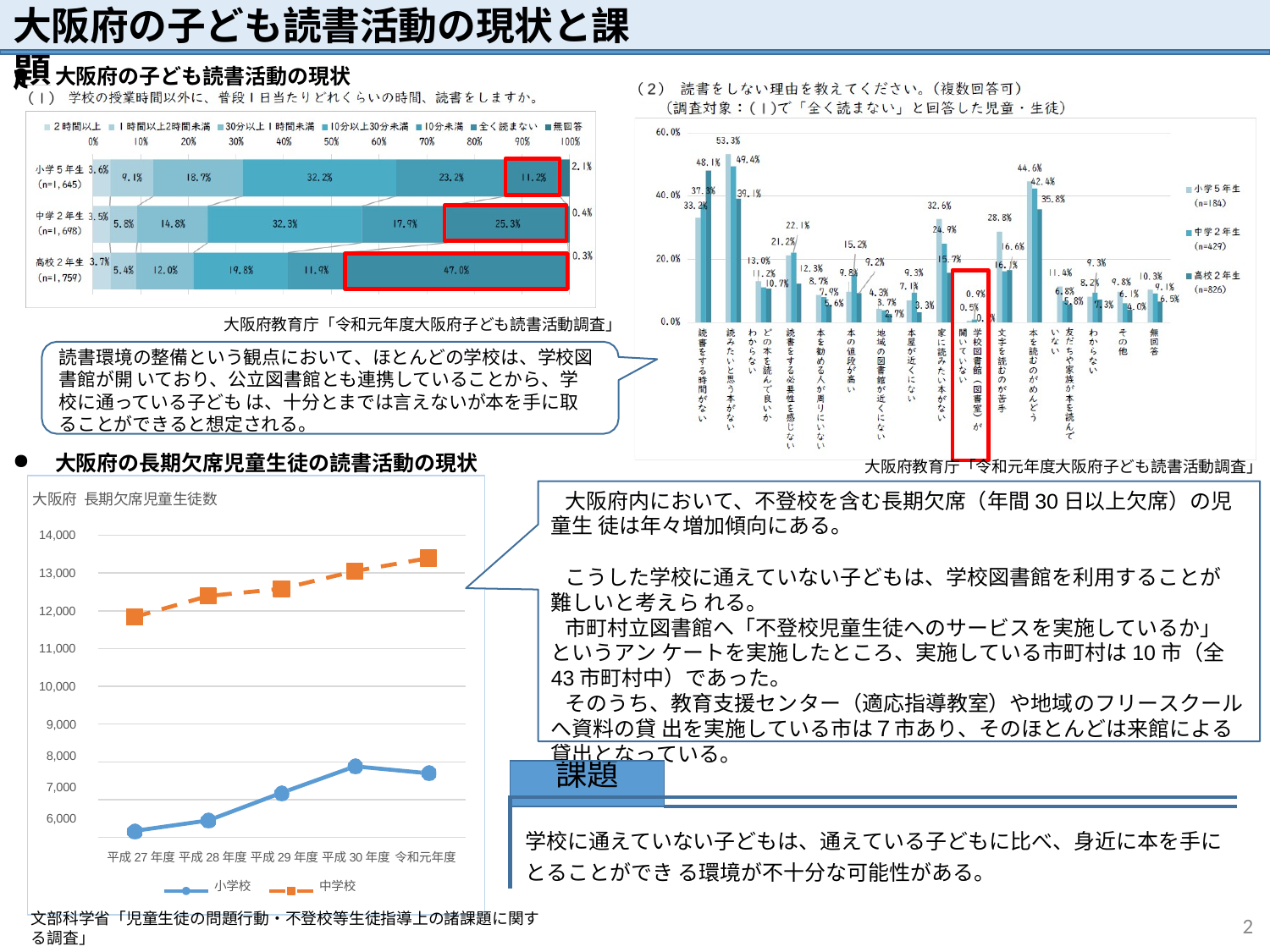

# 大阪府の子ども読書活動の現状と課題

大阪府の子ども読書活動の現状

大阪府教育庁「令和元年度大阪府子ども読書活動調査」

読書環境の整備という観点において、ほとんどの学校は、学校図書館が開 いており、公立図書館とも連携していることから、学校に通っている子ども は、十分とまでは言えないが本を手に取ることができると想定される。

大阪府教育庁「令和元年度大阪府子ども読書活動調査」
大阪府内において、不登校を含む長期欠席（年間30日以上欠席）の児童生 徒は年々増加傾向にある。
大阪府の長期欠席児童生徒の読書活動の現状

大阪府 長期欠席児童生徒数
14,000

こうした学校に通えていない子どもは、学校図書館を利用することが難しいと考えら れる。
市町村立図書館へ「不登校児童生徒へのサービスを実施しているか」というアン ケートを実施したところ、実施している市町村は10市（全43市町村中）であった。
そのうち、教育支援センター（適応指導教室）や地域のフリースクールへ資料の貸 出を実施している市は７市あり、そのほとんどは来館による貸出となっている。

13,000

12,000

11,000

10,000

9,000

8,000

7,000

6,000

| 課題 |  |
| --- | --- |
|  |  |
| 学校に通えていない子どもは、通えている子どもに比べ、身近に本を手にとることができ る環境が不十分な可能性がある。 |  |

平成27年度 平成28年度 平成29年度 平成30年度 令和元年度

小学校	中学校

文部科学省「児童生徒の問題行動・不登校等生徒指導上の諸課題に関する調査」

2